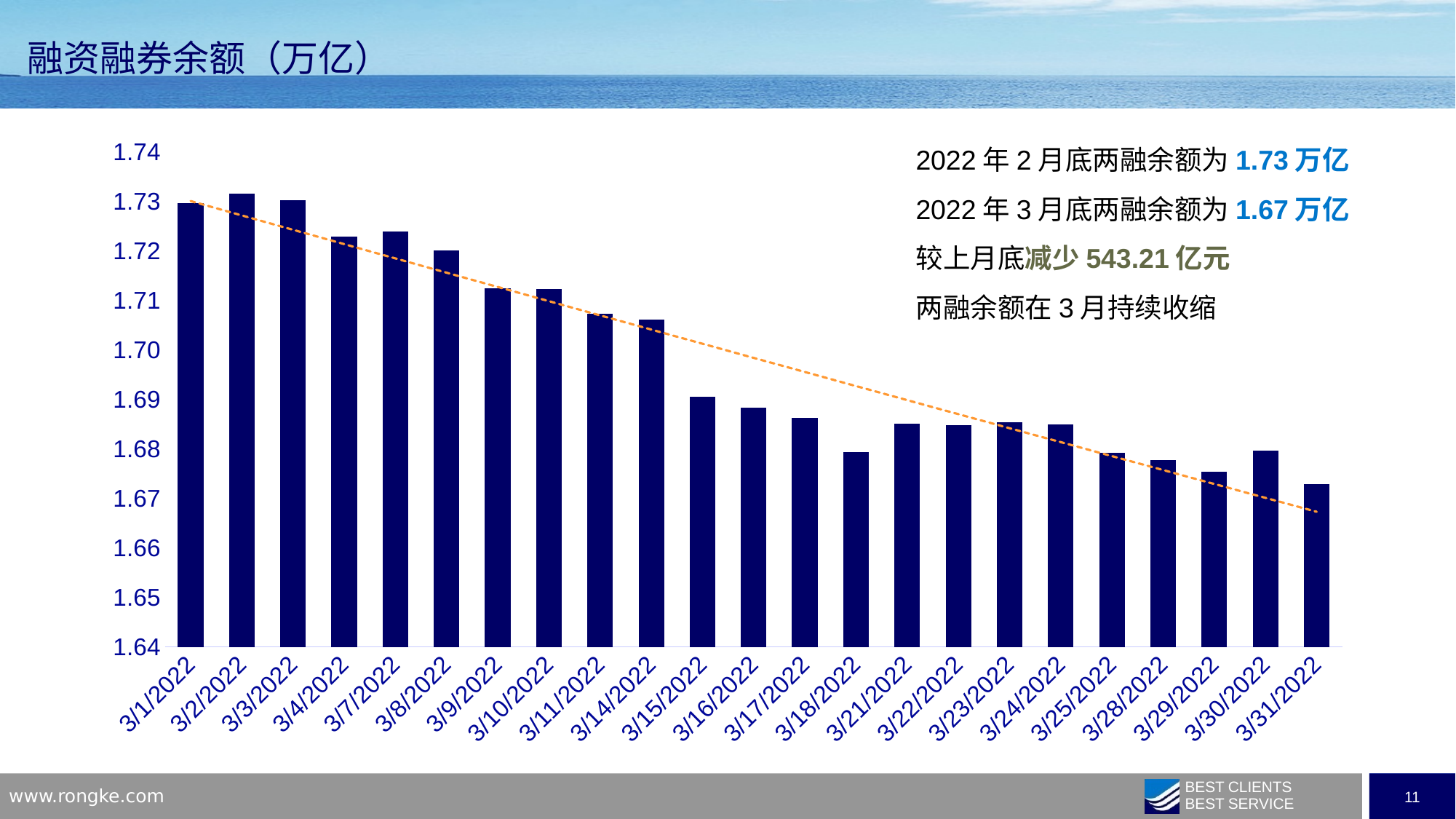

融资融券余额（万亿）

### Chart

| Category | 沪深两市:融资融券余额 |
|---|---|
| 44621 | 1.729768996558 |
| 44622 | 1.731695533583 |
| 44623 | 1.730264921651 |
| 44624 | 1.722952961074 |
| 44627 | 1.7239325051380001 |
| 44628 | 1.7201866033670001 |
| 44629 | 1.7124352709359998 |
| 44630 | 1.7123135100259999 |
| 44631 | 1.707359871128 |
| 44634 | 1.706107094337 |
| 44635 | 1.6905015192800001 |
| 44636 | 1.6884353813850002 |
| 44637 | 1.686235489866 |
| 44638 | 1.6793334990709998 |
| 44641 | 1.685083333718 |
| 44642 | 1.6848952155489998 |
| 44643 | 1.685484187238 |
| 44644 | 1.684925214003 |
| 44645 | 1.679275786513 |
| 44648 | 1.677821956532 |
| 44649 | 1.675347228947 |
| 44650 | 1.679652065216 |
| 44651 | 1.6728391403040002 |
2022年2月底两融余额为1.73万亿
2022年3月底两融余额为1.67万亿
较上月底减少543.21亿元
两融余额在3月持续收缩